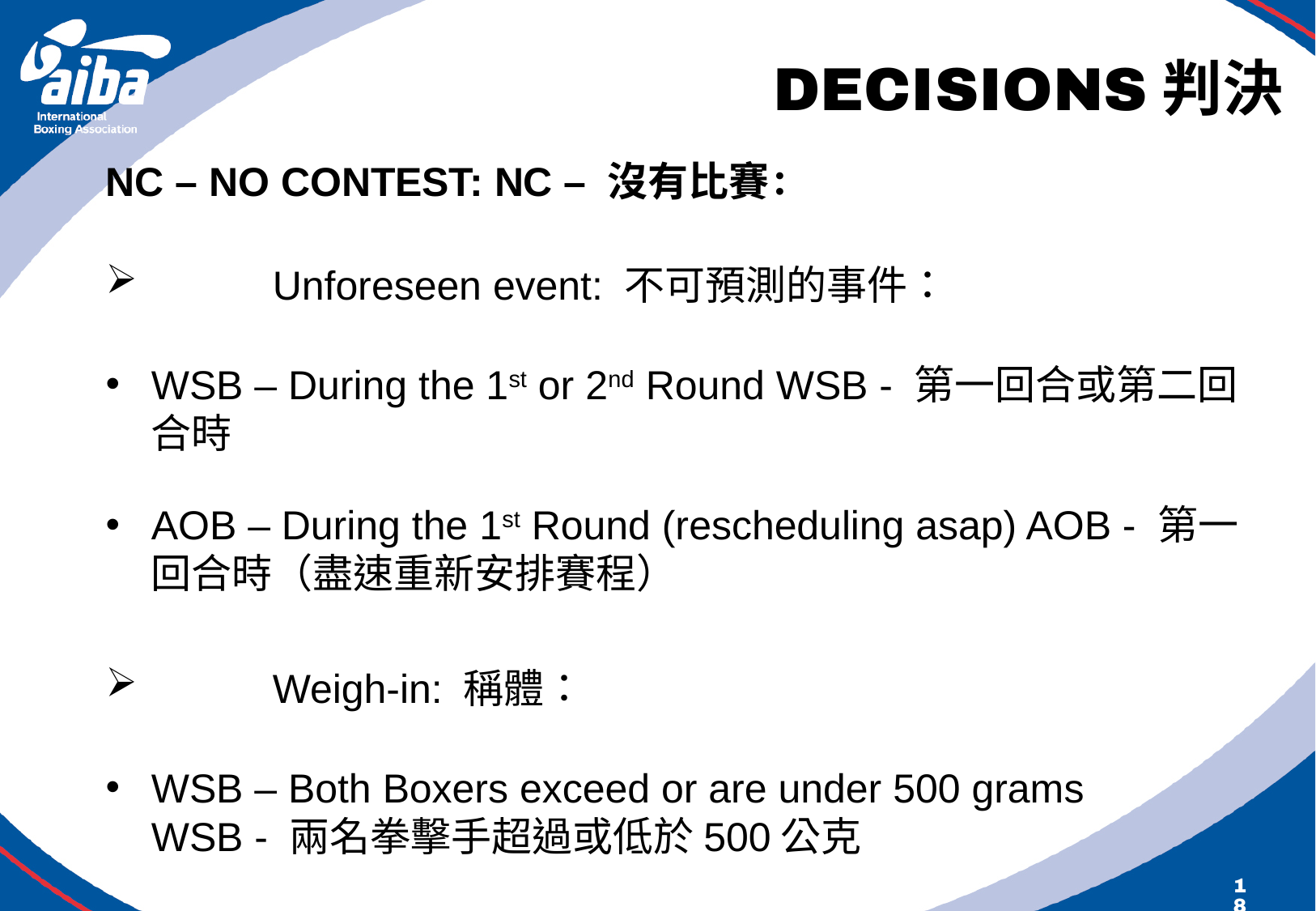

# DECISIONS判決
NC – NO CONTEST: NC – 沒有比賽：

	Unforeseen event: 不可預測的事件：

WSB – During the 1st or 2nd Round WSB - 第一回合或第二回合時

AOB – During the 1st Round (rescheduling asap) AOB - 第一回合時（盡速重新安排賽程）

	Weigh-in: 稱體：

WSB – Both Boxers exceed or are under 500 grams
WSB - 兩名拳擊手超過或低於500公克

187